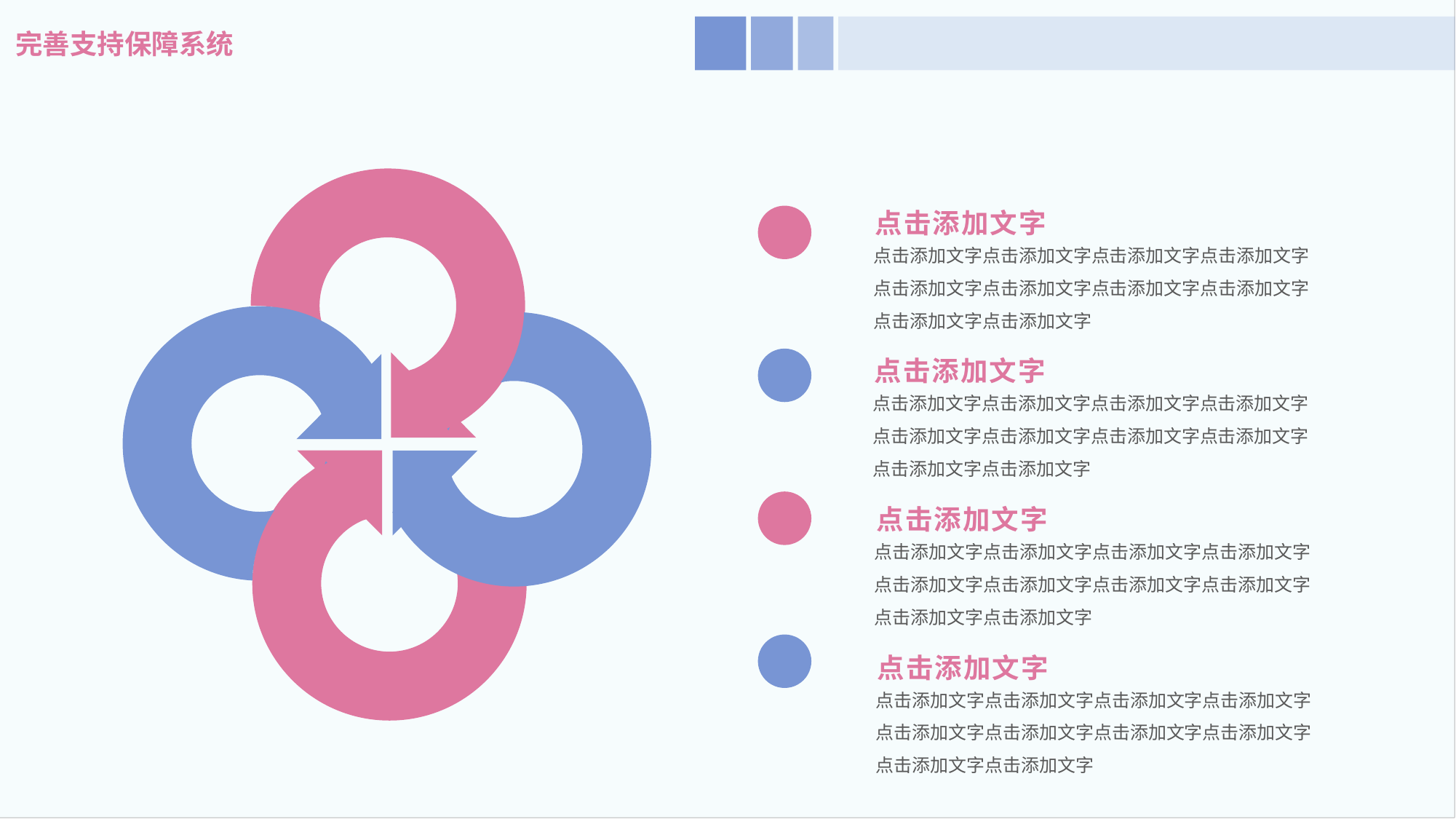

完善支持保障系统

点击添加文字
点击添加文字点击添加文字点击添加文字点击添加文字
点击添加文字点击添加文字点击添加文字点击添加文字
点击添加文字点击添加文字

点击添加文字
点击添加文字点击添加文字点击添加文字点击添加文字
点击添加文字点击添加文字点击添加文字点击添加文字
点击添加文字点击添加文字

点击添加文字
点击添加文字点击添加文字点击添加文字点击添加文字
点击添加文字点击添加文字点击添加文字点击添加文字
点击添加文字点击添加文字

点击添加文字
点击添加文字点击添加文字点击添加文字点击添加文字
点击添加文字点击添加文字点击添加文字点击添加文字
点击添加文字点击添加文字